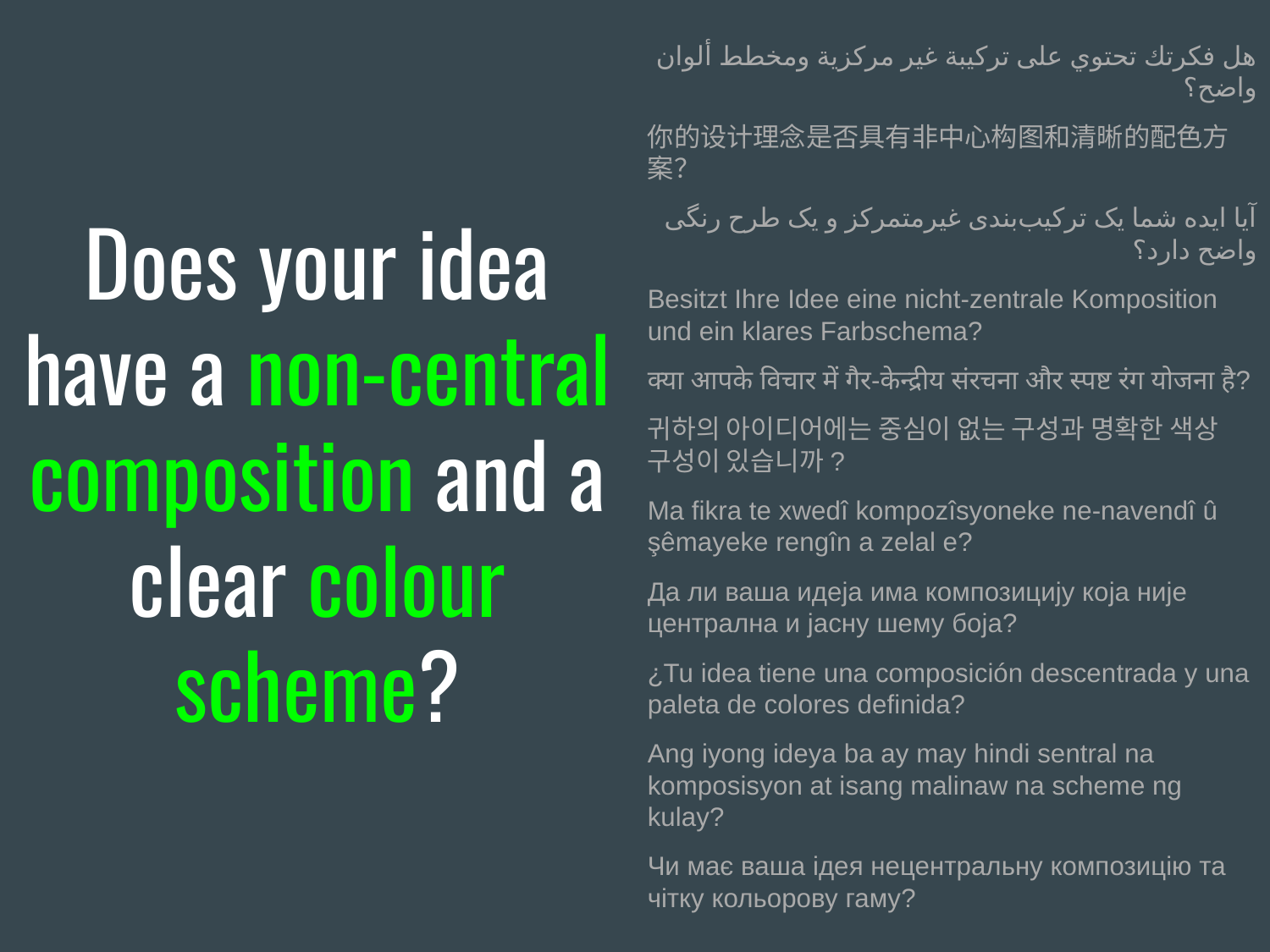

Does your idea have a non-central composition and a clear colour scheme?
هل فكرتك تحتوي على تركيبة غير مركزية ومخطط ألوان واضح؟
你的设计理念是否具有非中心构图和清晰的配色方案？
آیا ایده شما یک ترکیب‌بندی غیرمتمرکز و یک طرح رنگی واضح دارد؟
Besitzt Ihre Idee eine nicht-zentrale Komposition und ein klares Farbschema?
क्या आपके विचार में गैर-केन्द्रीय संरचना और स्पष्ट रंग योजना है?
귀하의 아이디어에는 중심이 없는 구성과 명확한 색상 구성이 있습니까?
Ma fikra te xwedî kompozîsyoneke ne-navendî û şêmayeke rengîn a zelal e?
Да ли ваша идеја има композицију која није централна и јасну шему боја?
¿Tu idea tiene una composición descentrada y una paleta de colores definida?
Ang iyong ideya ba ay may hindi sentral na komposisyon at isang malinaw na scheme ng kulay?
Чи має ваша ідея нецентральну композицію та чітку кольорову гаму?